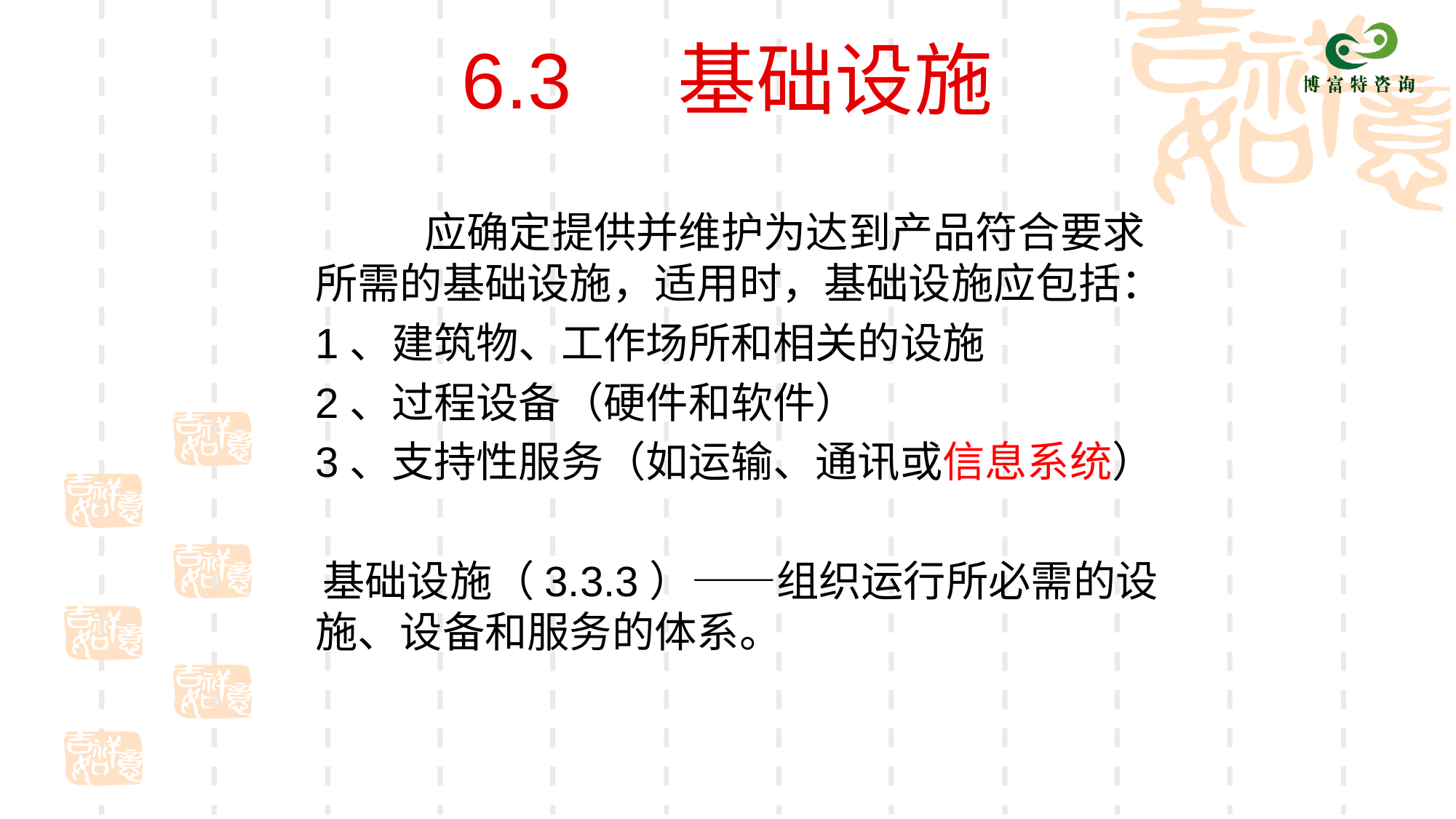

# 6.3    基础设施
		应确定提供并维护为达到产品符合要求所需的基础设施，适用时，基础设施应包括：
	1、建筑物、工作场所和相关的设施
	2、过程设备（硬件和软件）
	3、支持性服务（如运输、通讯或信息系统）

    基础设施（3.3.3）——组织运行所必需的设施、设备和服务的体系。